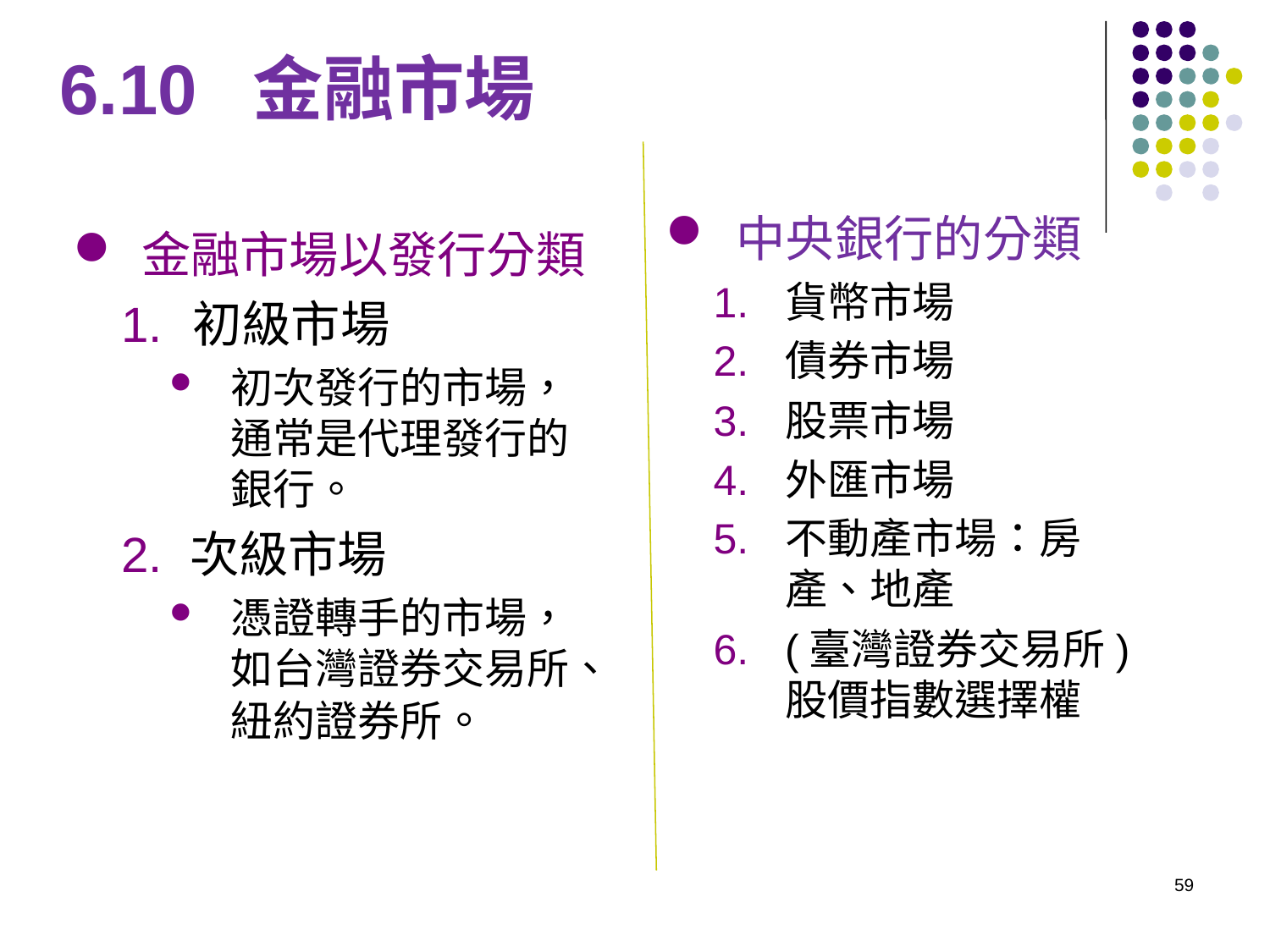

# 6.10  金融市場
中央銀行的分類
貨幣市場
債券市場
股票市場
外匯市場
不動產市場：房產、地產
(臺灣證券交易所) 股價指數選擇權
金融市場以發行分類
初級市場
初次發行的市場，通常是代理發行的銀行。
次級市場
憑證轉手的市場，如台灣證券交易所、紐約證券所。
59